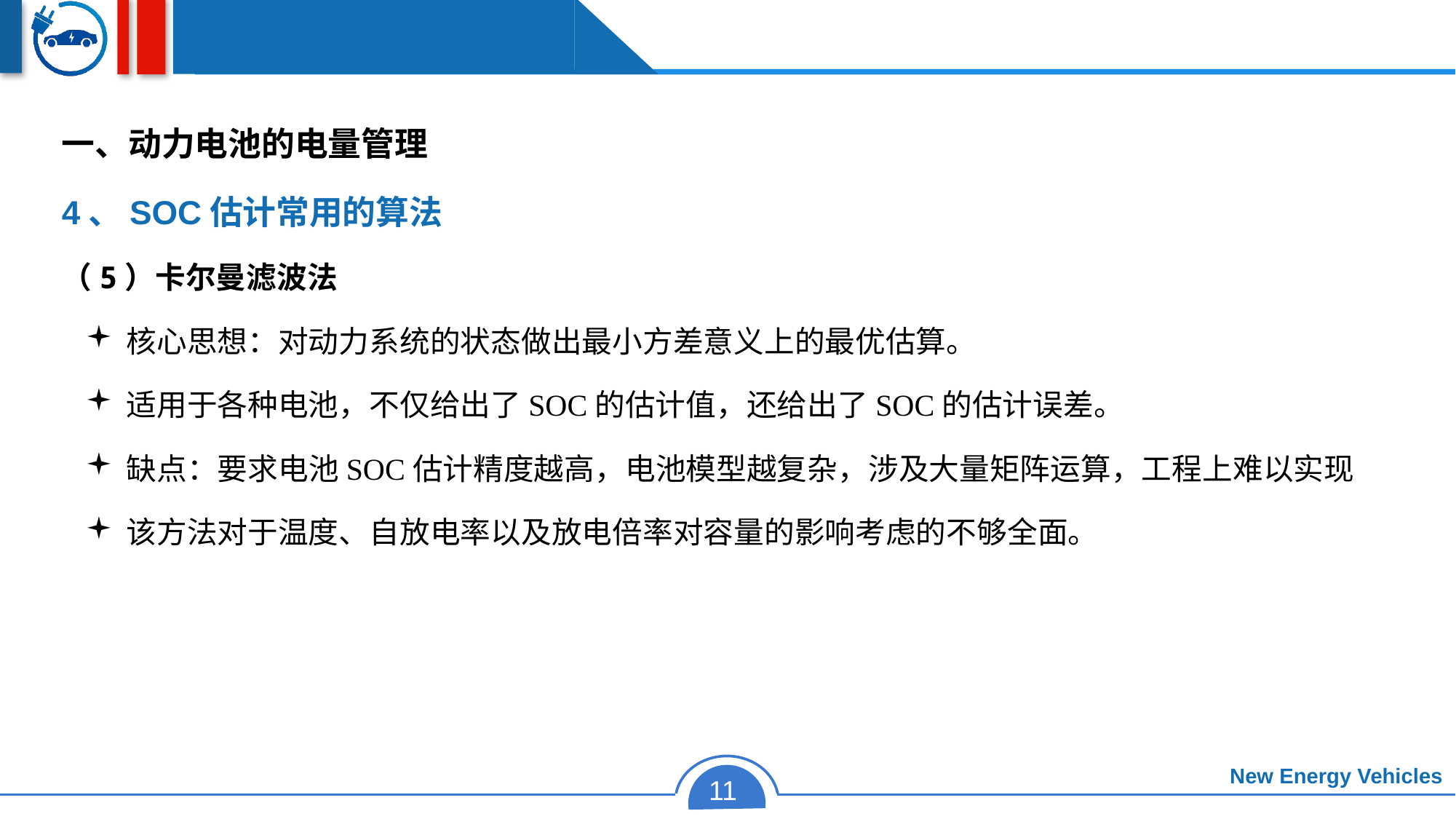

一、动力电池的电量管理
4、SOC估计常用的算法
（5）卡尔曼滤波法
核心思想：对动力系统的状态做出最小方差意义上的最优估算。
适用于各种电池，不仅给出了SOC的估计值，还给出了SOC的估计误差。
缺点：要求电池SOC估计精度越高，电池模型越复杂，涉及大量矩阵运算，工程上难以实现
该方法对于温度、自放电率以及放电倍率对容量的影响考虑的不够全面。